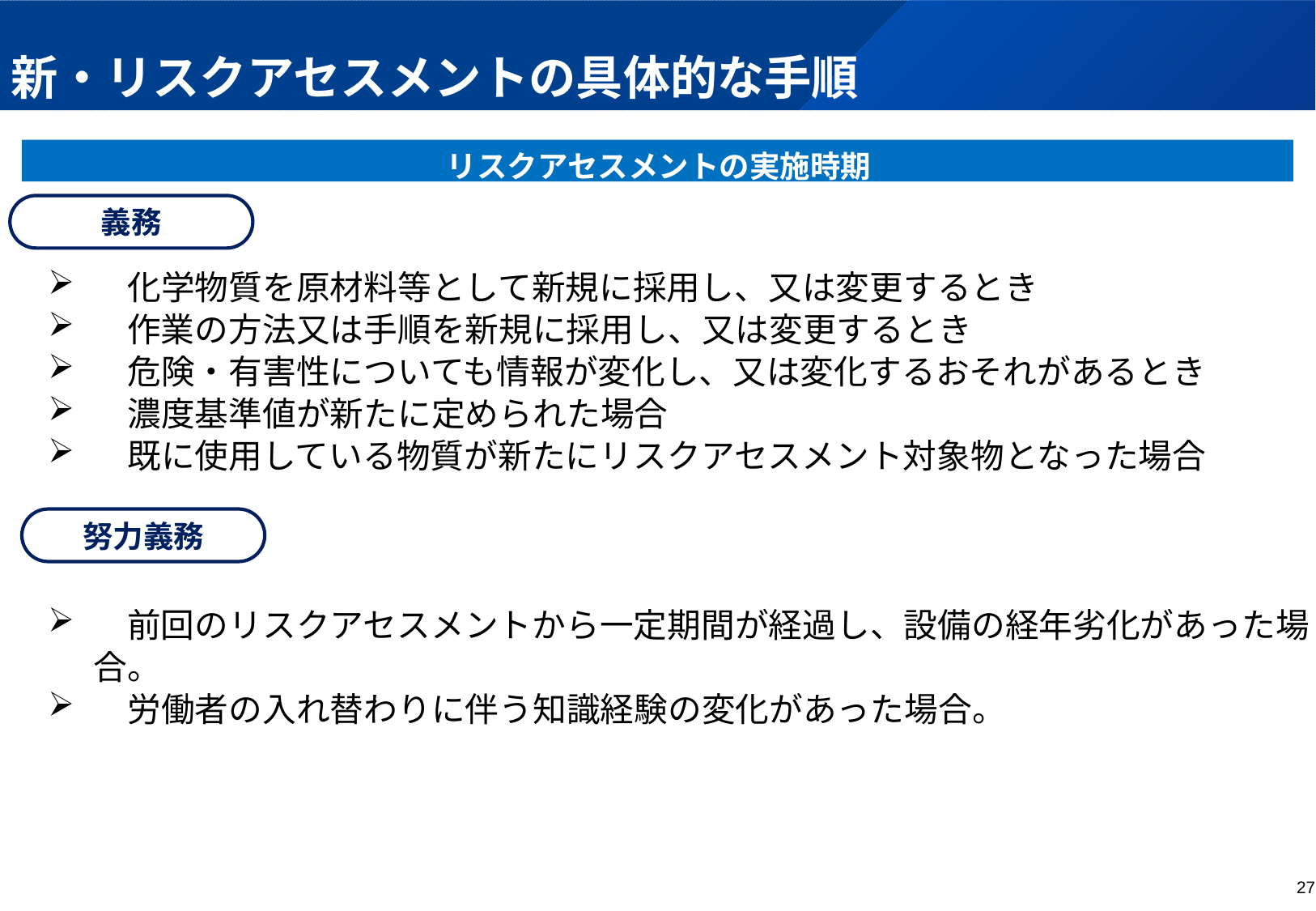

# 新・リスクアセスメントの具体的な手順
リスクアセスメントの実施時期
義務

　化学物質を原材料等として新規に採用し、又は変更するとき
　作業の方法又は手順を新規に採用し、又は変更するとき
　危険・有害性についても情報が変化し、又は変化するおそれがあるとき
　濃度基準値が新たに定められた場合
　既に使用している物質が新たにリスクアセスメント対象物となった場合
　前回のリスクアセスメントから一定期間が経過し、設備の経年劣化があった場合。
　労働者の入れ替わりに伴う知識経験の変化があった場合。
努力義務
27